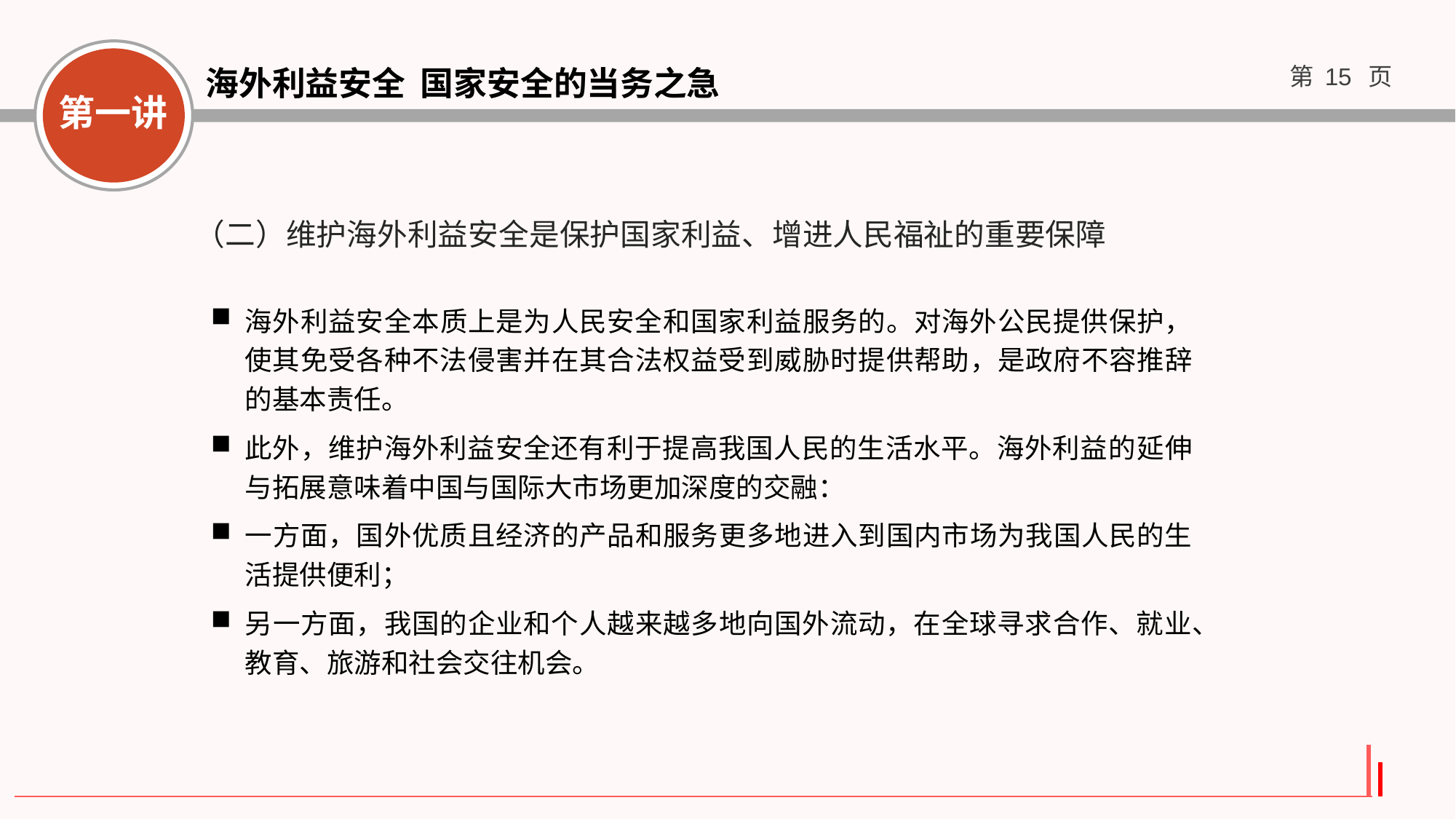

（二）维护海外利益安全是保护国家利益、增进人民福祉的重要保障
海外利益安全本质上是为人民安全和国家利益服务的。对海外公民提供保护，使其免受各种不法侵害并在其合法权益受到威胁时提供帮助，是政府不容推辞的基本责任。
此外，维护海外利益安全还有利于提高我国人民的生活水平。海外利益的延伸与拓展意味着中国与国际大市场更加深度的交融：
一方面，国外优质且经济的产品和服务更多地进入到国内市场为我国人民的生活提供便利；
另一方面，我国的企业和个人越来越多地向国外流动，在全球寻求合作、就业、教育、旅游和社会交往机会。